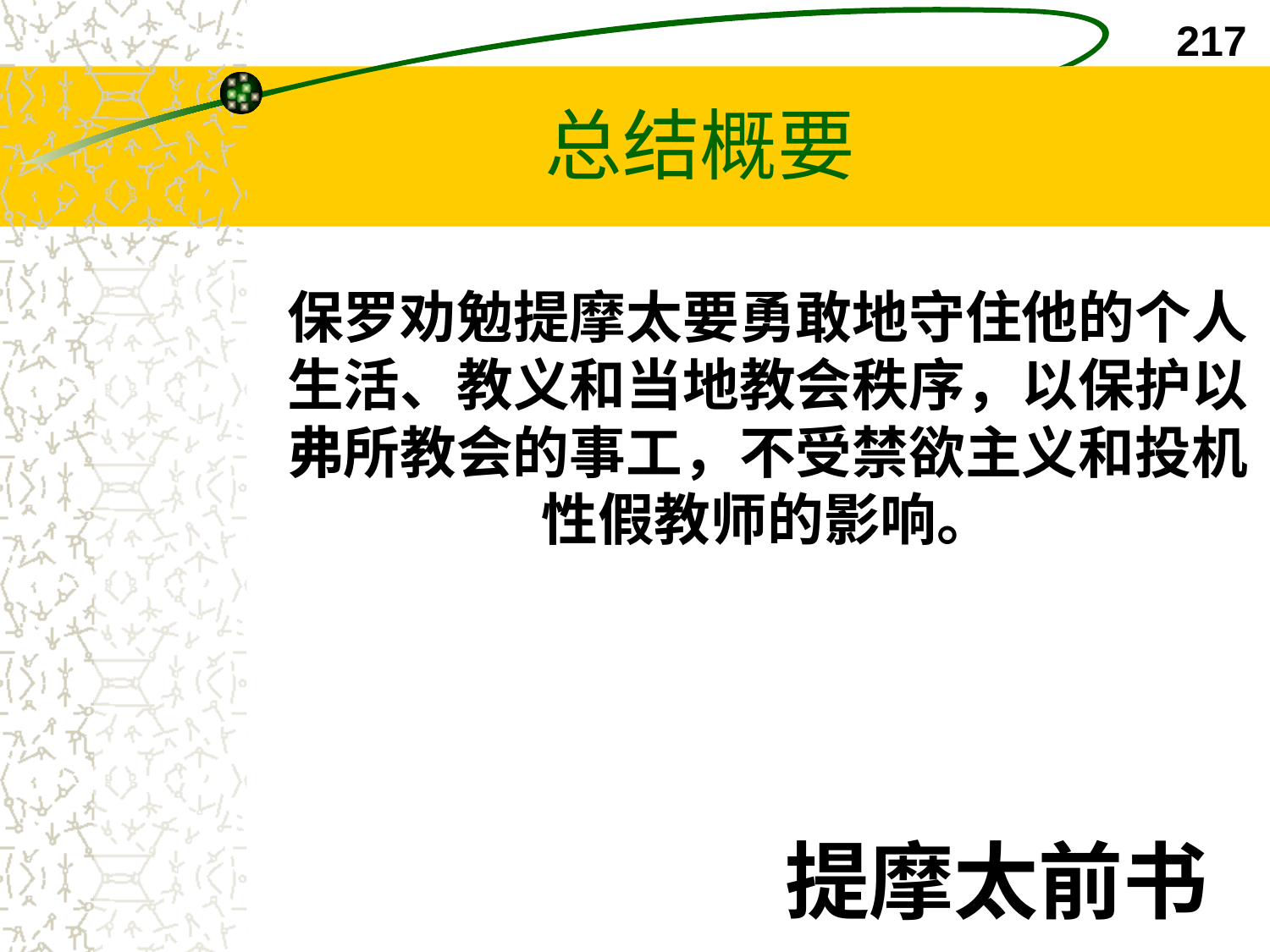

217
# 总结概要
保罗劝勉提摩太要勇敢地守住他的个人生活、教义和当地教会秩序，以保护以弗所教会的事工，不受禁欲主义和投机性假教师的影响。
提摩太前书